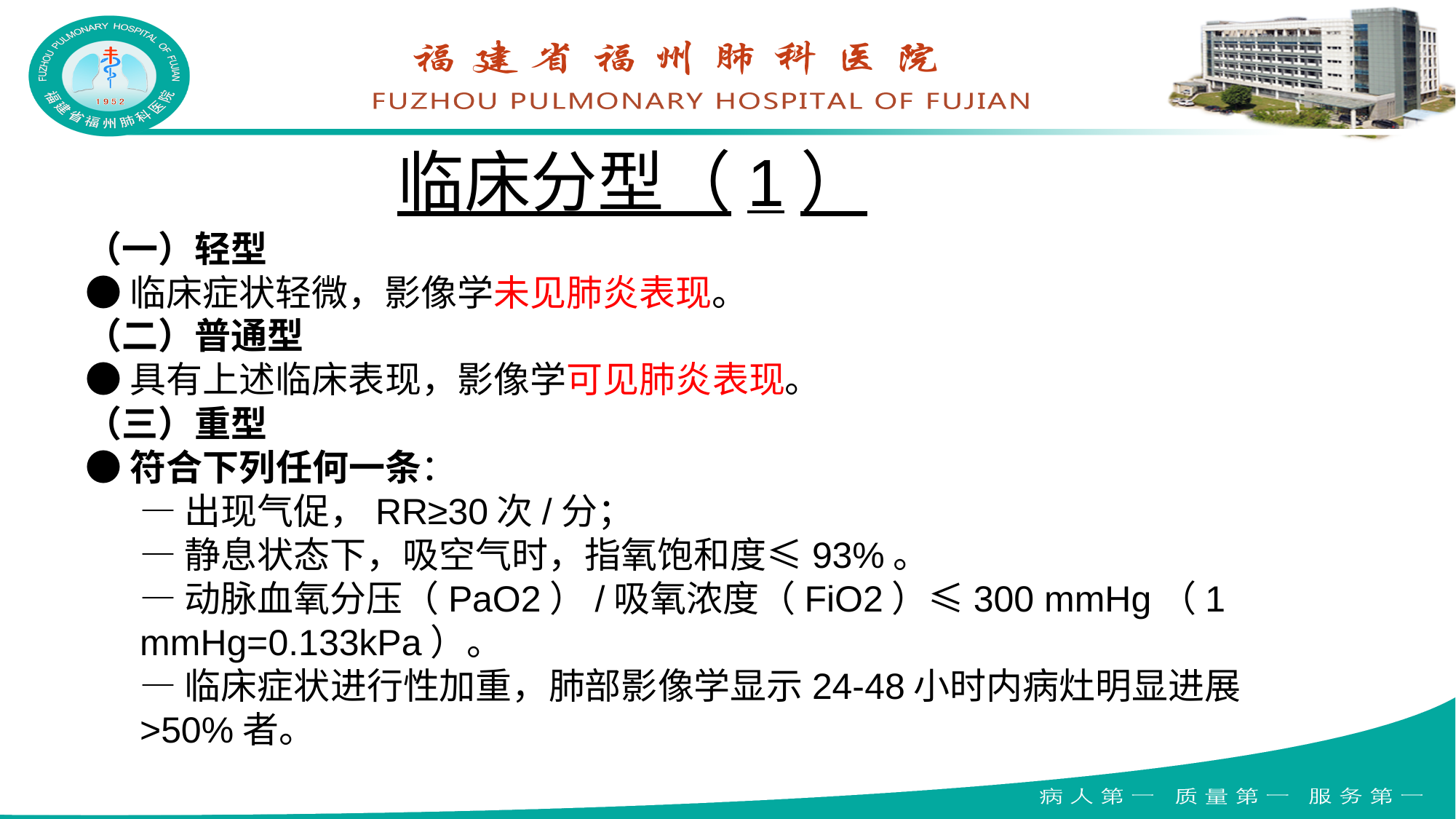

# 临床分型（1）
（一）轻型
●临床症状轻微，影像学未见肺炎表现。
（二）普通型
●具有上述临床表现，影像学可见肺炎表现。
（三）重型
●符合下列任何一条：
—出现气促，RR≥30次/分；
—静息状态下，吸空气时，指氧饱和度≤93%。
—动脉血氧分压（PaO2）/吸氧浓度（FiO2）≤300 mmHg（1 mmHg=0.133kPa）。
—临床症状进行性加重，肺部影像学显示24-48小时内病灶明显进展>50%者。